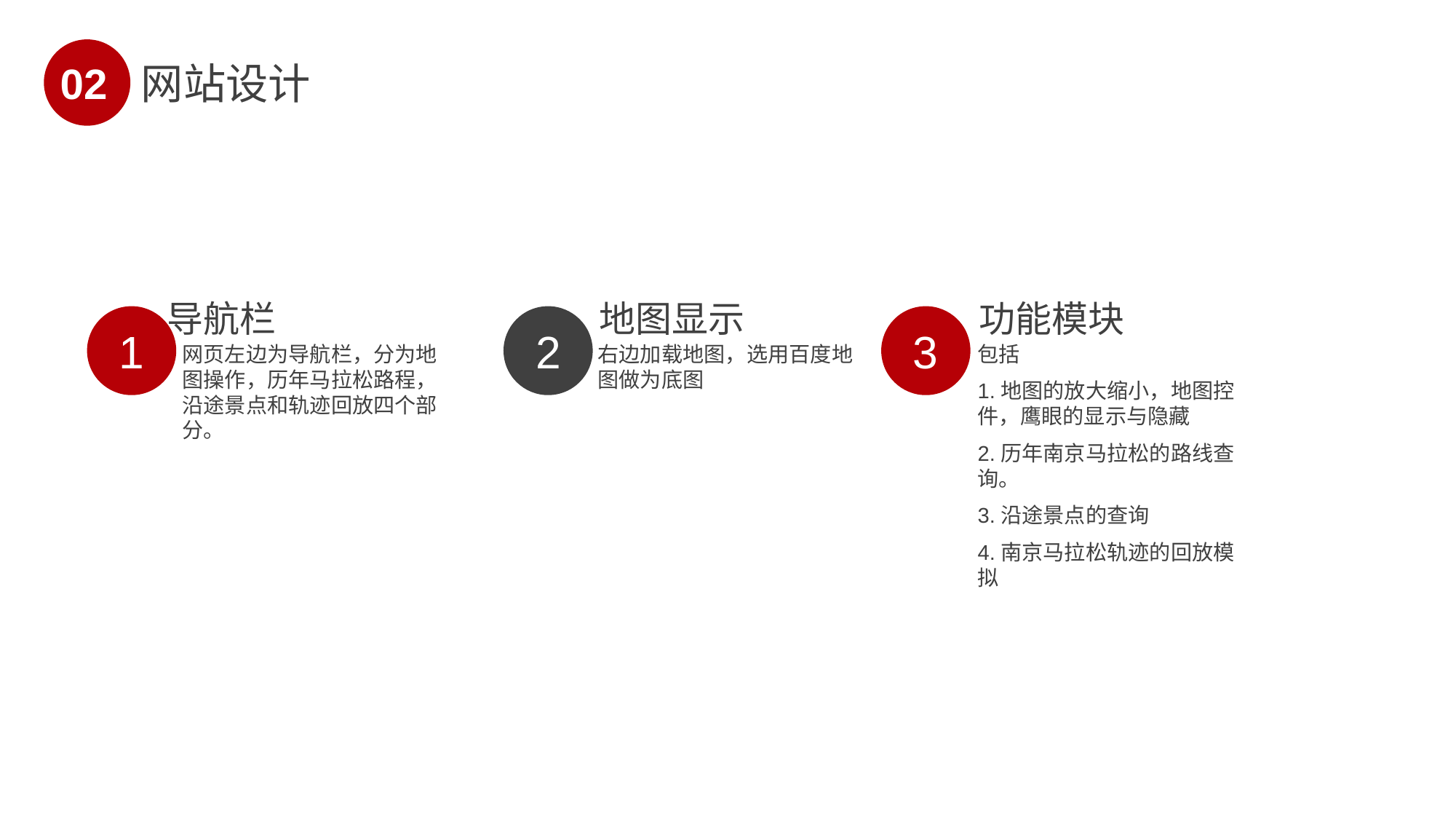

02
网站设计
导航栏
网页左边为导航栏，分为地图操作，历年马拉松路程，沿途景点和轨迹回放四个部分。
 地图显示
右边加载地图，选用百度地图做为底图
 功能模块
包括
1.地图的放大缩小，地图控件，鹰眼的显示与隐藏
2.历年南京马拉松的路线查询。
3.沿途景点的查询
4.南京马拉松轨迹的回放模拟

1
3
2